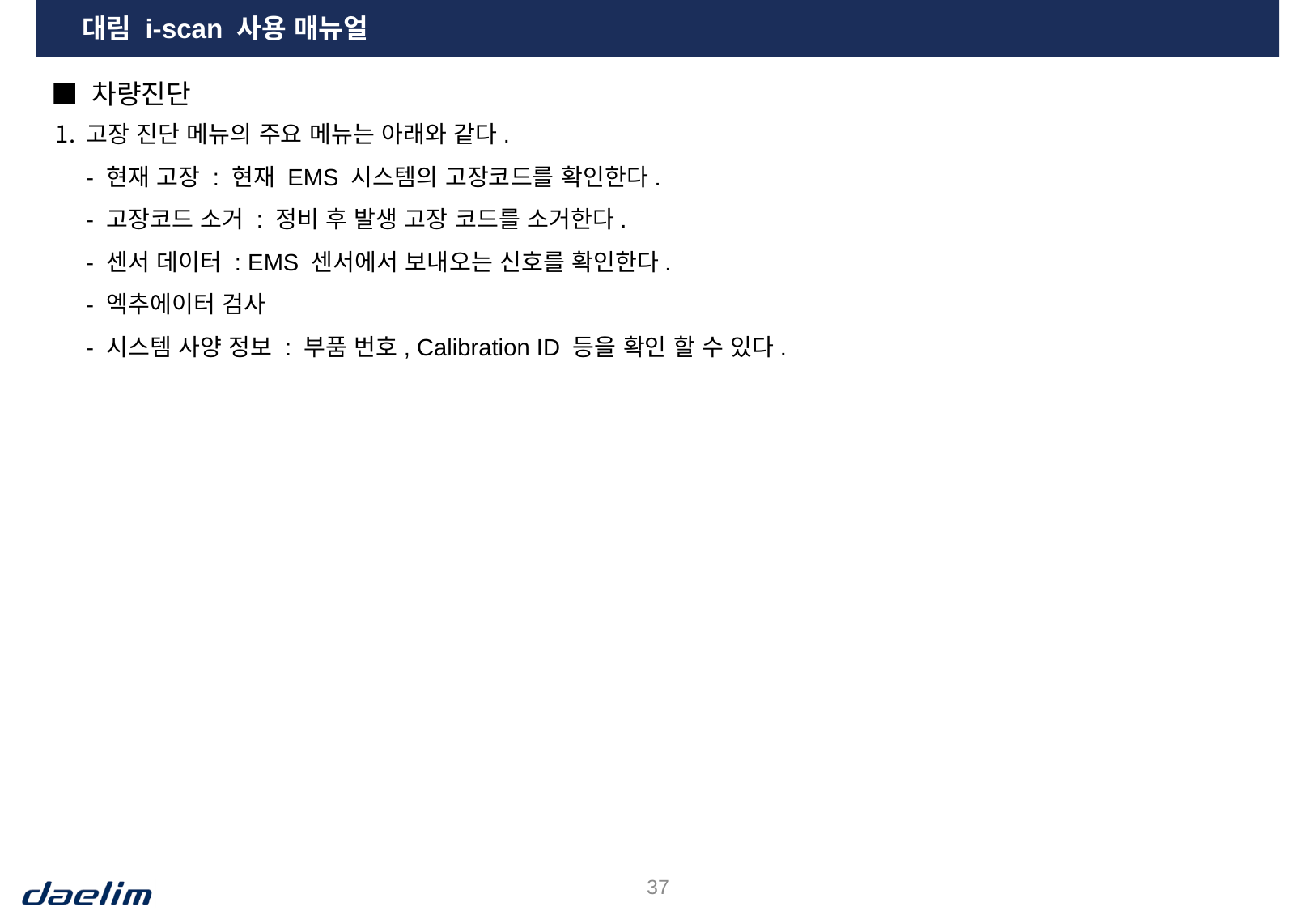

대림 i-scan 사용 매뉴얼
■ 차량진단
고장 진단 메뉴의 주요 메뉴는 아래와 같다.
- 현재 고장 : 현재 EMS 시스템의 고장코드를 확인한다.
- 고장코드 소거 : 정비 후 발생 고장 코드를 소거한다.
- 센서 데이터 : EMS 센서에서 보내오는 신호를 확인한다.
- 엑추에이터 검사
- 시스템 사양 정보 : 부품 번호, Calibration ID 등을 확인 할 수 있다.
37